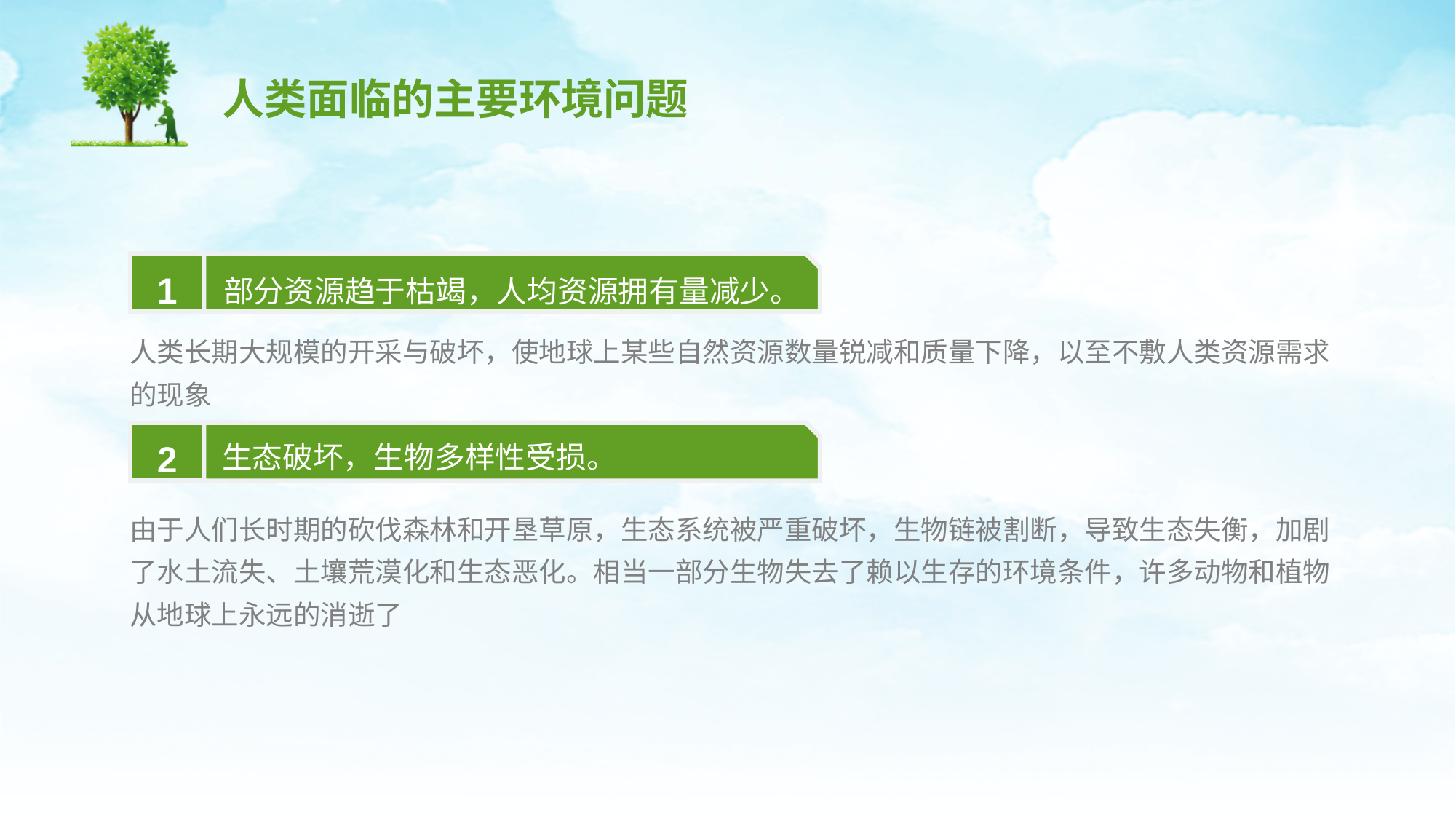

1

部分资源趋于枯竭，人均资源拥有量减少。
人类长期大规模的开采与破坏，使地球上某些自然资源数量锐减和质量下降，以至不敷人类资源需求的现象
生态破坏，生物多样性受损。
2

由于人们长时期的砍伐森林和开垦草原，生态系统被严重破坏，生物链被割断，导致生态失衡，加剧了水土流失、土壤荒漠化和生态恶化。相当一部分生物失去了赖以生存的环境条件，许多动物和植物从地球上永远的消逝了
PPT下载 http://www.PPT818.com/xiazai/